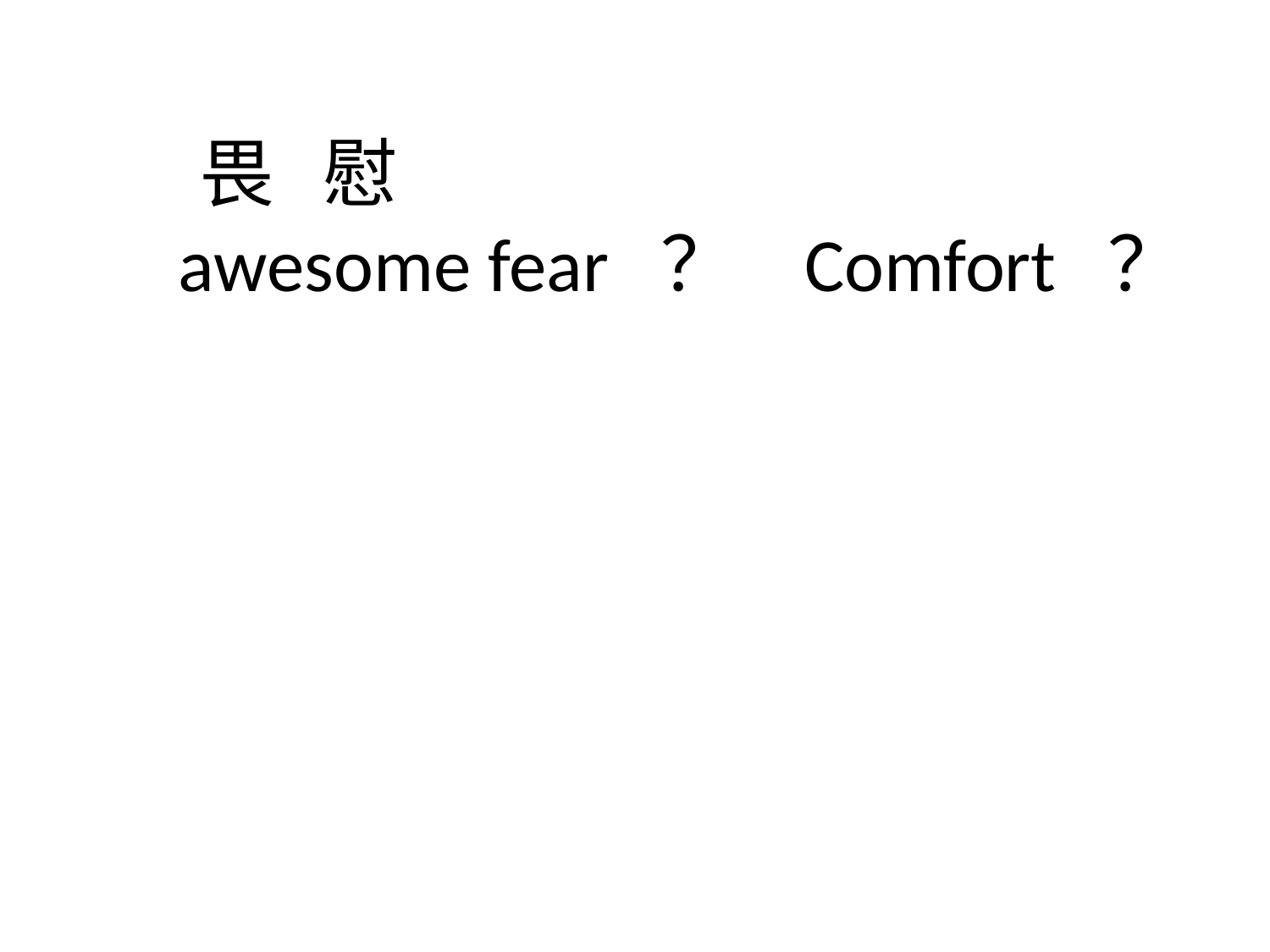

# 畏				慰 awesome fear  ？   Comfort  ？